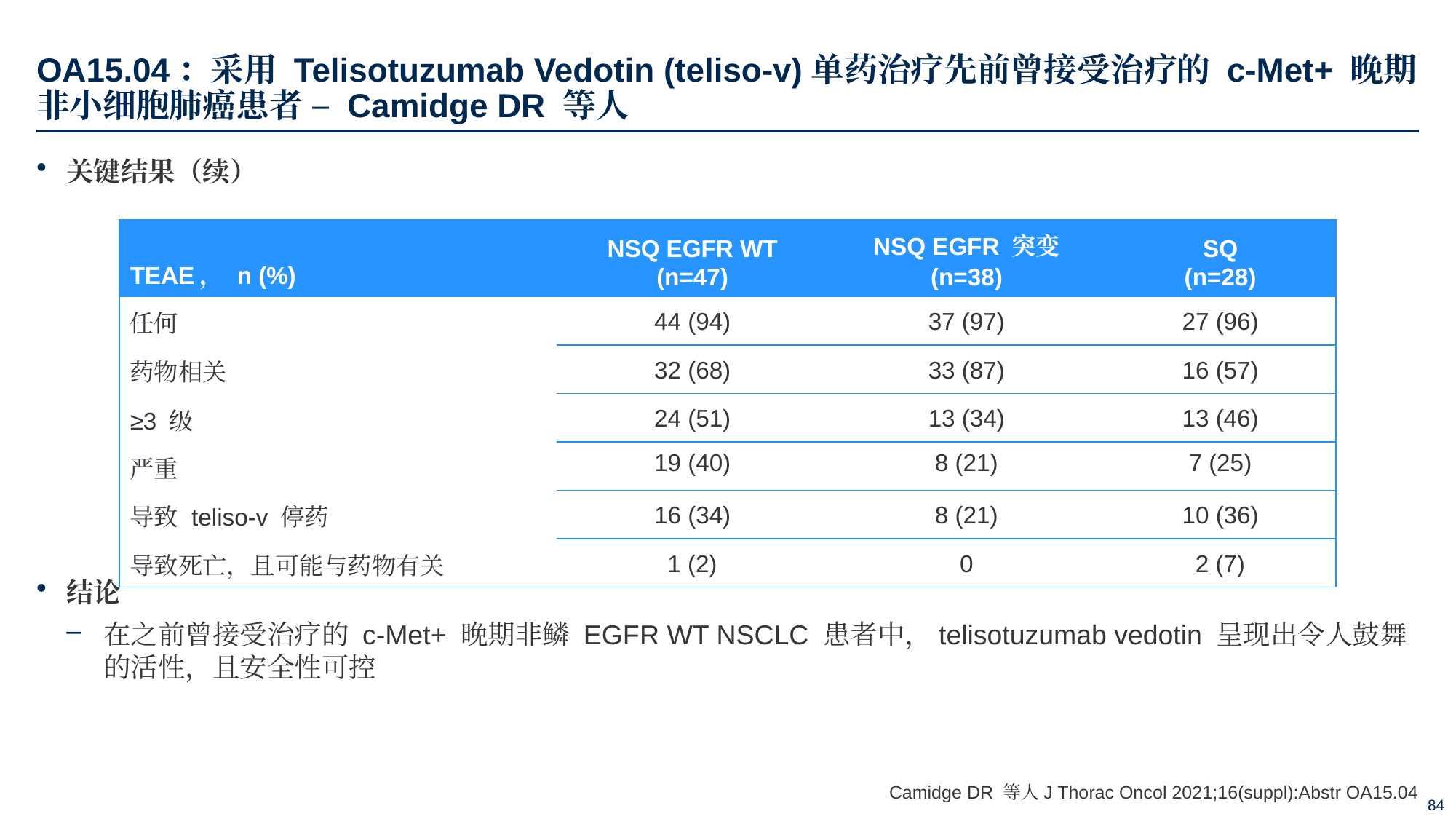

# OA15.04：采用 Telisotuzumab Vedotin (teliso-v)单药治疗先前曾接受治疗的 c-Met+ 晚期非小细胞肺癌患者 – Camidge DR 等人
关键结果（续）
结论
在之前曾接受治疗的 c-Met+ 晚期非鳞 EGFR WT NSCLC 患者中，telisotuzumab vedotin 呈现出令人鼓舞的活性，且安全性可控
| TEAE， n (%) | NSQ EGFR WT (n=47) | NSQ EGFR 突变 (n=38) | SQ (n=28) |
| --- | --- | --- | --- |
| 任何 | 44 (94) | 37 (97) | 27 (96) |
| 药物相关 | 32 (68) | 33 (87) | 16 (57) |
| ≥3 级 | 24 (51) | 13 (34) | 13 (46) |
| 严重 | 19 (40) | 8 (21) | 7 (25) |
| 导致 teliso-v 停药 | 16 (34) | 8 (21) | 10 (36) |
| 导致死亡，且可能与药物有关 | 1 (2) | 0 | 2 (7) |
Camidge DR 等人J Thorac Oncol 2021;16(suppl):Abstr OA15.04